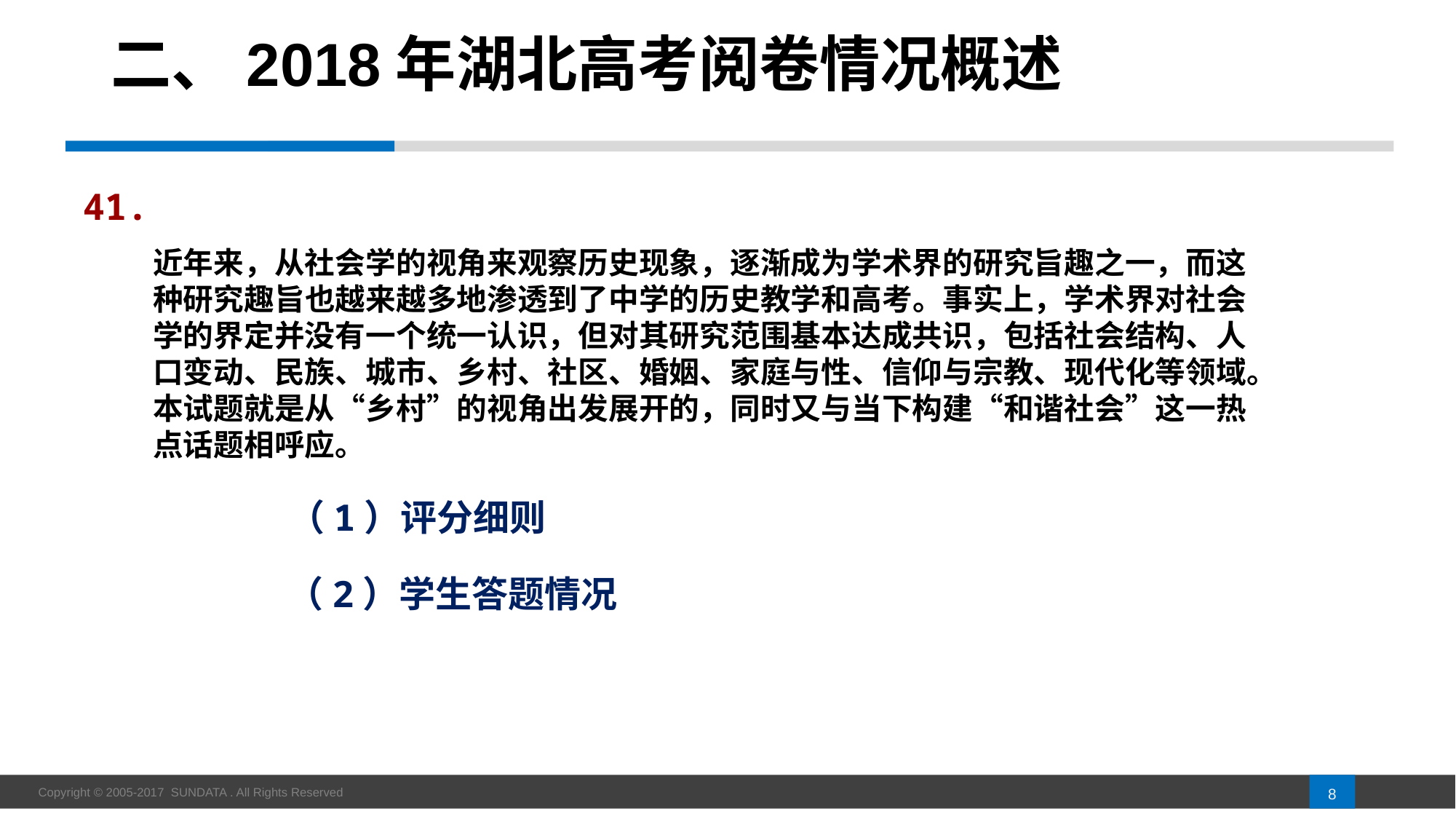

# 二、2018年湖北高考阅卷情况概述
41.
近年来，从社会学的视角来观察历史现象，逐渐成为学术界的研究旨趣之一，而这种研究趣旨也越来越多地渗透到了中学的历史教学和高考。事实上，学术界对社会学的界定并没有一个统一认识，但对其研究范围基本达成共识，包括社会结构、人口变动、民族、城市、乡村、社区、婚姻、家庭与性、信仰与宗教、现代化等领域。本试题就是从“乡村”的视角出发展开的，同时又与当下构建“和谐社会”这一热点话题相呼应。
（1）评分细则
（2）学生答题情况